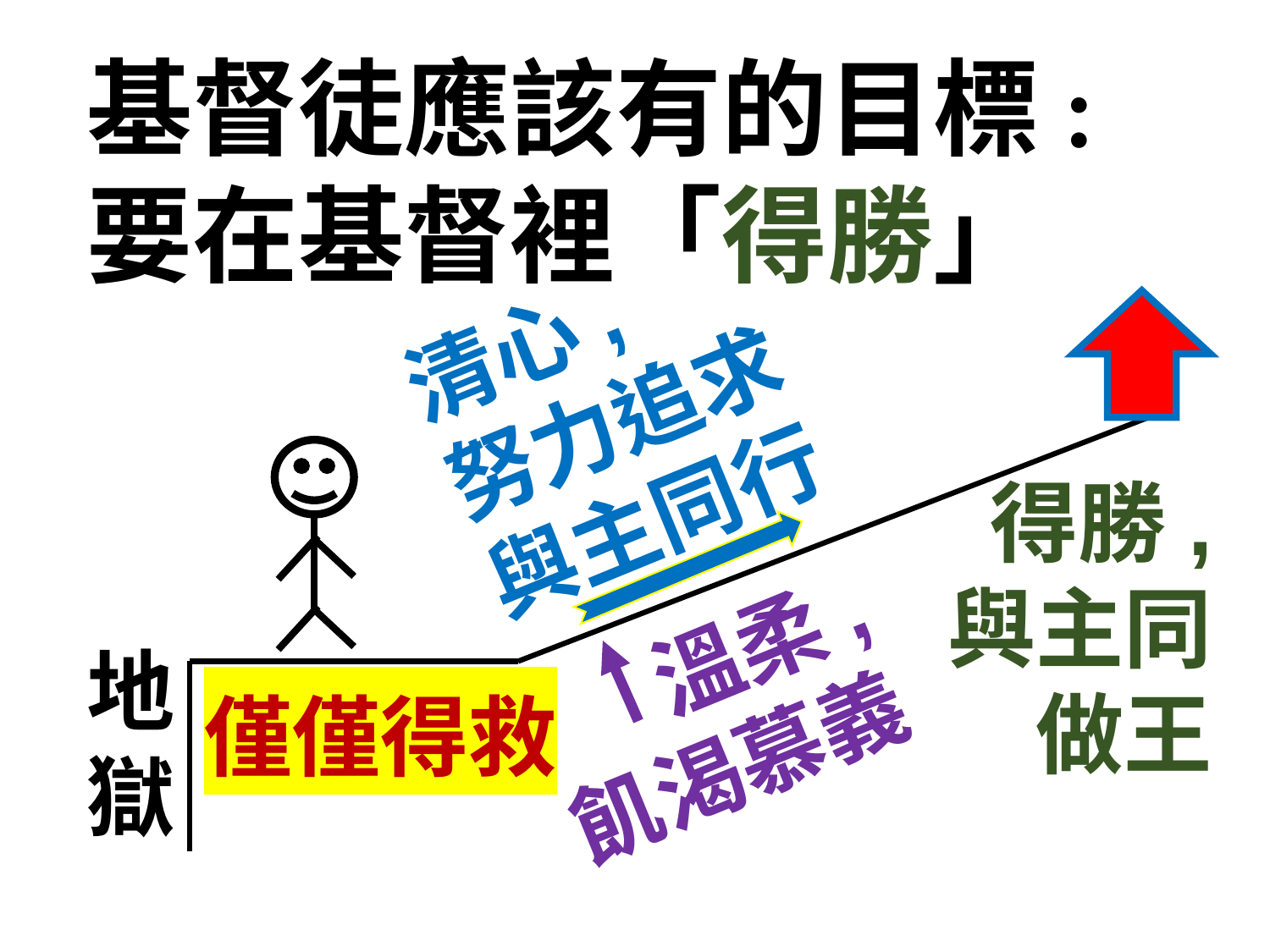

基督徒應該有的目標:
要在基督裡「得勝」
清心,
努力追求
與主同行

得勝,
與主同
做王

溫柔,
飢渴慕義
地
獄
僅僅得救